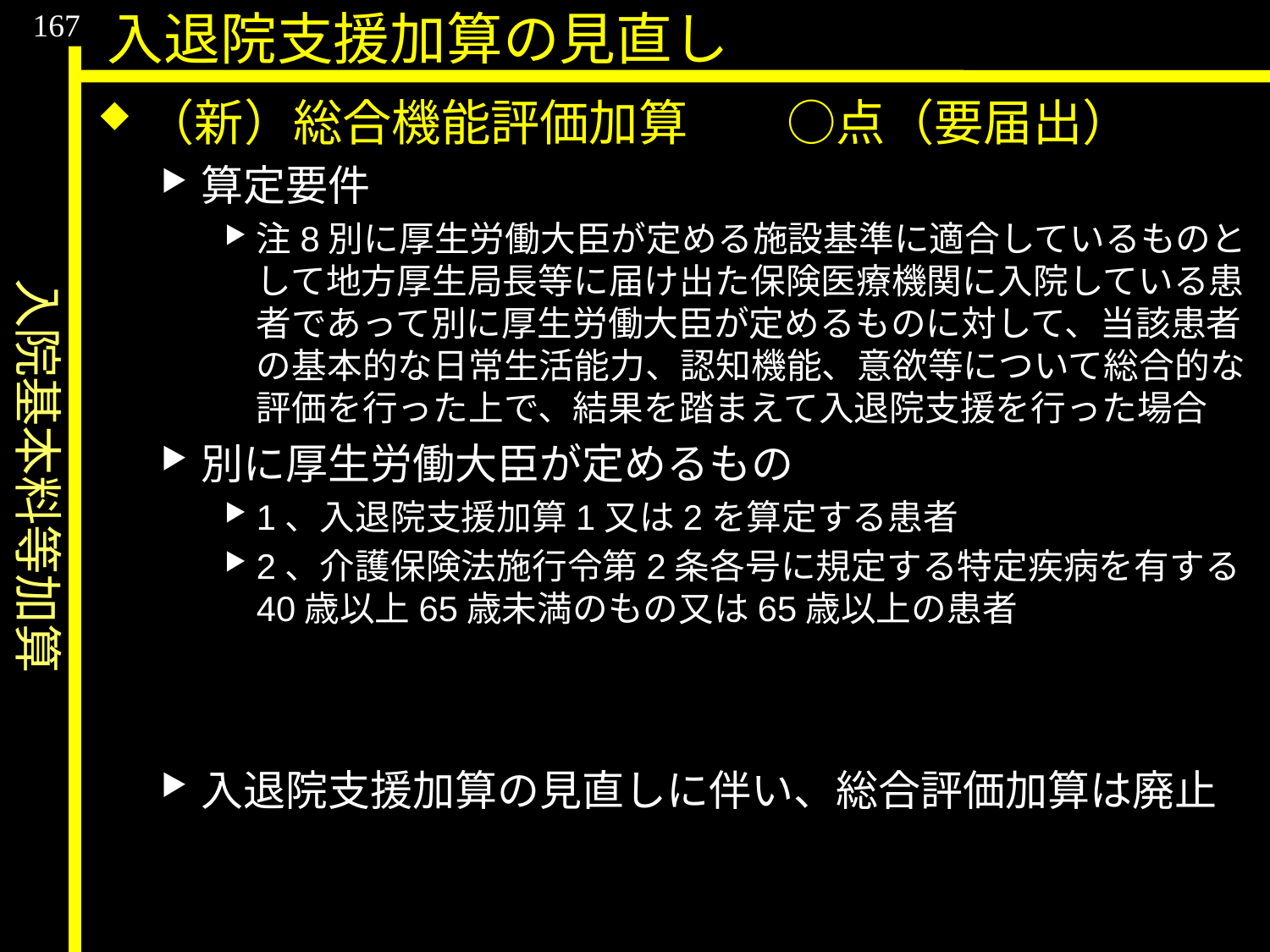

入院基本料等加算
167
入退院支援加算の見直し

（新）総合機能評価加算　　○点（要届出）
算定要件
注8別に厚生労働大臣が定める施設基準に適合しているものとして地方厚生局長等に届け出た保険医療機関に入院している患者であって別に厚生労働大臣が定めるものに対して、当該患者の基本的な日常生活能力、認知機能、意欲等について総合的な評価を行った上で、結果を踏まえて入退院支援を行った場合
別に厚生労働大臣が定めるもの
1、入退院支援加算1又は2を算定する患者
2、介護保険法施行令第2条各号に規定する特定疾病を有する40歳以上65歳未満のもの又は65歳以上の患者

入退院支援加算の見直しに伴い、総合評価加算は廃止